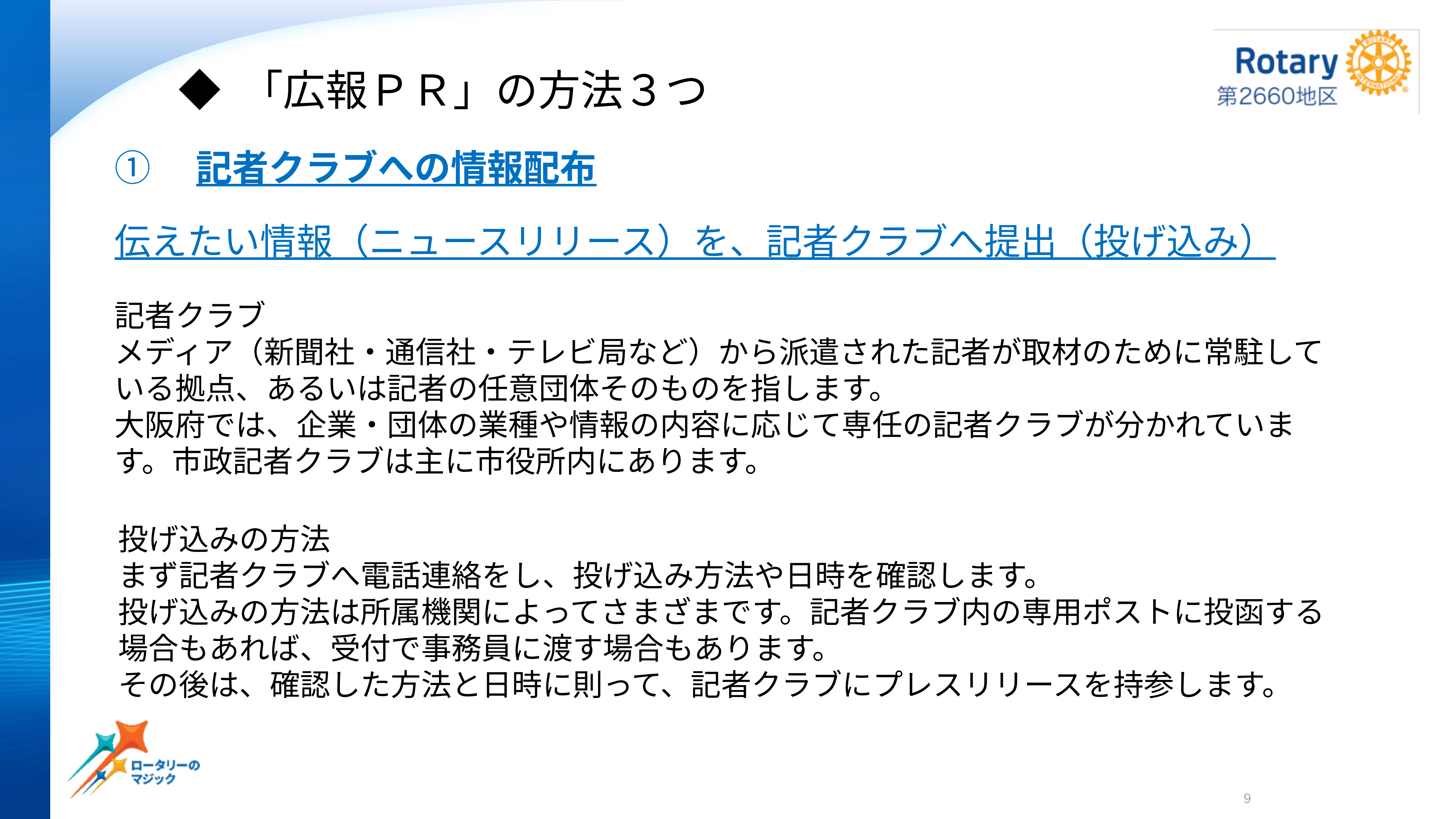

◆ 「広報ＰＲ」の方法３つ
①　記者クラブへの情報配布
伝えたい情報（ニュースリリース）を、記者クラブへ提出（投げ込み）
記者クラブ
メディア（新聞社・通信社・テレビ局など）から派遣された記者が取材のために常駐している拠点、あるいは記者の任意団体そのものを指します。
大阪府では、企業・団体の業種や情報の内容に応じて専任の記者クラブが分かれています。市政記者クラブは主に市役所内にあります。
投げ込みの方法
まず記者クラブへ電話連絡をし、投げ込み方法や日時を確認します。
投げ込みの方法は所属機関によってさまざまです。記者クラブ内の専用ポストに投函する
場合もあれば、受付で事務員に渡す場合もあります。
その後は、確認した方法と日時に則って、記者クラブにプレスリリースを持参します。

9